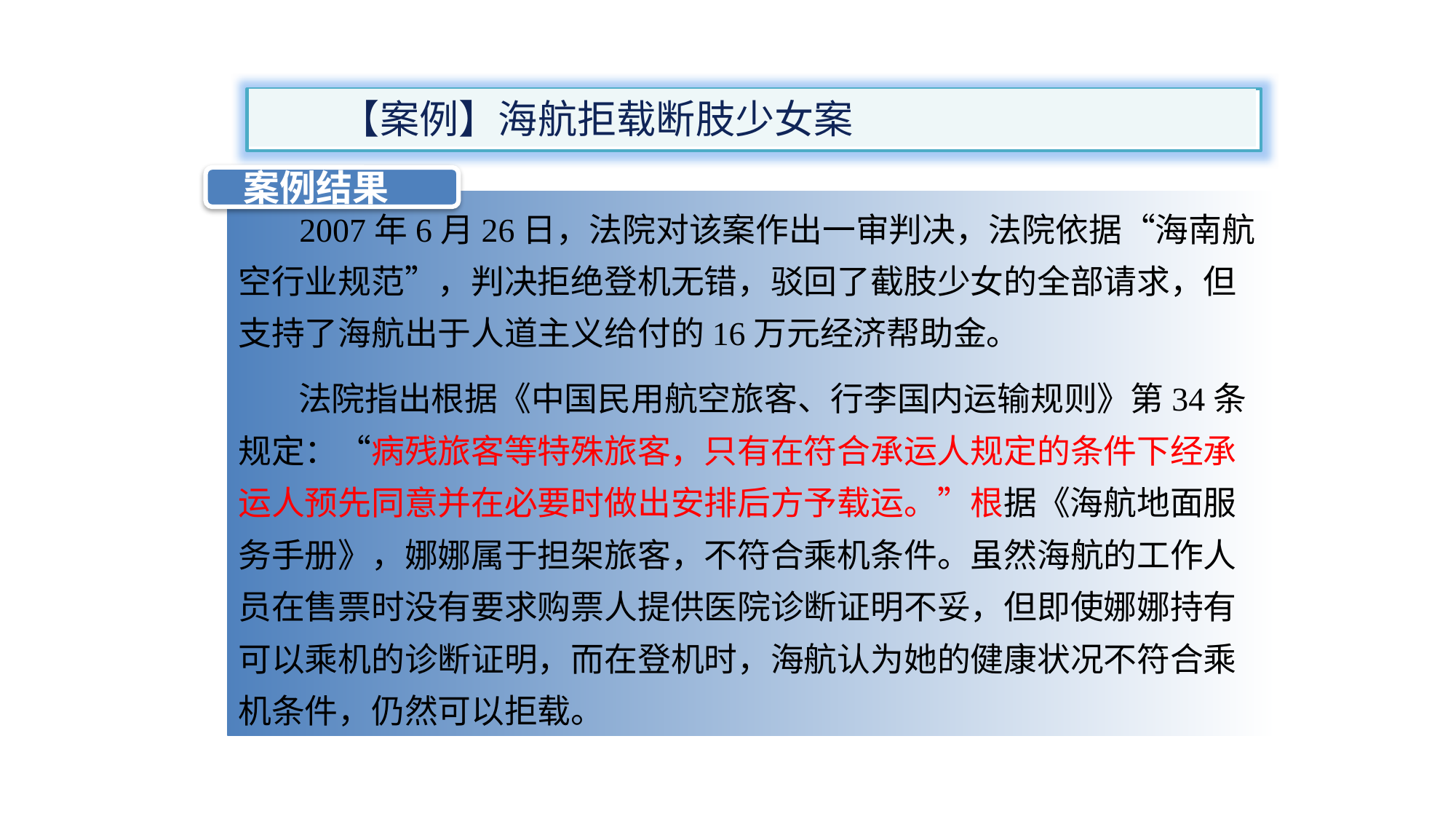

【案例】海航拒载断肢少女案
    案例结果
        2007年6月26日，法院对该案作出一审判决，法院依据“海南航空行业规范”，判决拒绝登机无错，驳回了截肢少女的全部请求，但支持了海航出于人道主义给付的16万元经济帮助金。
       法院指出根据《中国民用航空旅客、行李国内运输规则》第34条规定：“病残旅客等特殊旅客，只有在符合承运人规定的条件下经承运人预先同意并在必要时做出安排后方予载运。”根据《海航地面服务手册》，娜娜属于担架旅客，不符合乘机条件。虽然海航的工作人员在售票时没有要求购票人提供医院诊断证明不妥，但即使娜娜持有可以乘机的诊断证明，而在登机时，海航认为她的健康状况不符合乘机条件，仍然可以拒载。
28